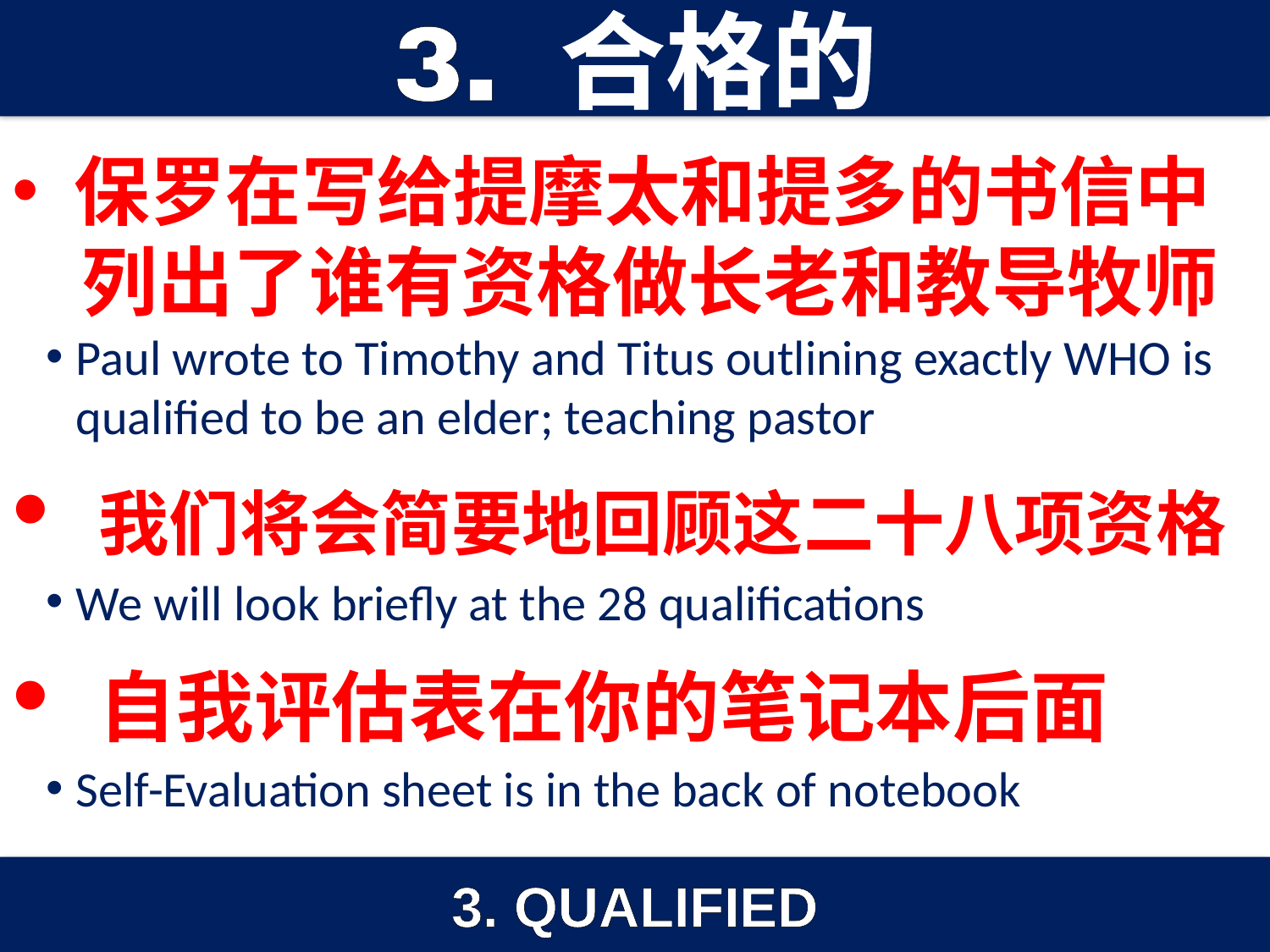

3. 合格的
 保罗在写给提摩太和提多的书信中
   列出了谁有资格做长老和教导牧师
Paul wrote to Timothy and Titus outlining exactly WHO is qualified to be an elder; teaching pastor
 我们将会简要地回顾这二十八项资格
We will look briefly at the 28 qualifications
 自我评估表在你的笔记本后面
Self-Evaluation sheet is in the back of notebook

3. QUALIFIED